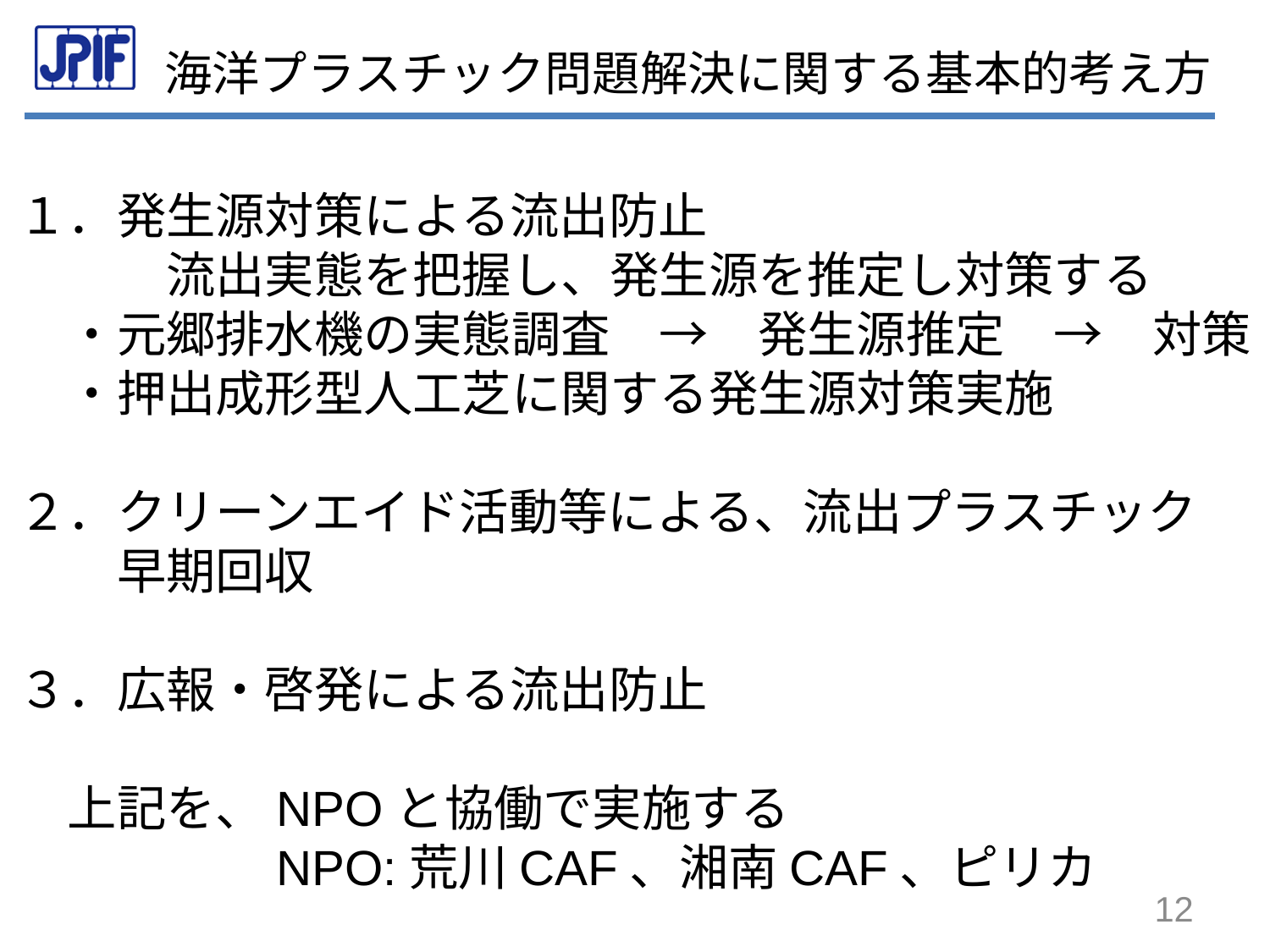

海洋プラスチック問題解決に関する基本的考え方
１．発生源対策による流出防止
　　　流出実態を把握し、発生源を推定し対策する
　・元郷排水機の実態調査　→　発生源推定　→　対策
　・押出成形型人工芝に関する発生源対策実施

２．クリーンエイド活動等による、流出プラスチック
　　早期回収

３．広報・啓発による流出防止

　上記を、NPOと協働で実施する
　　　　　NPO:荒川CAF、湘南CAF、ピリカ
12